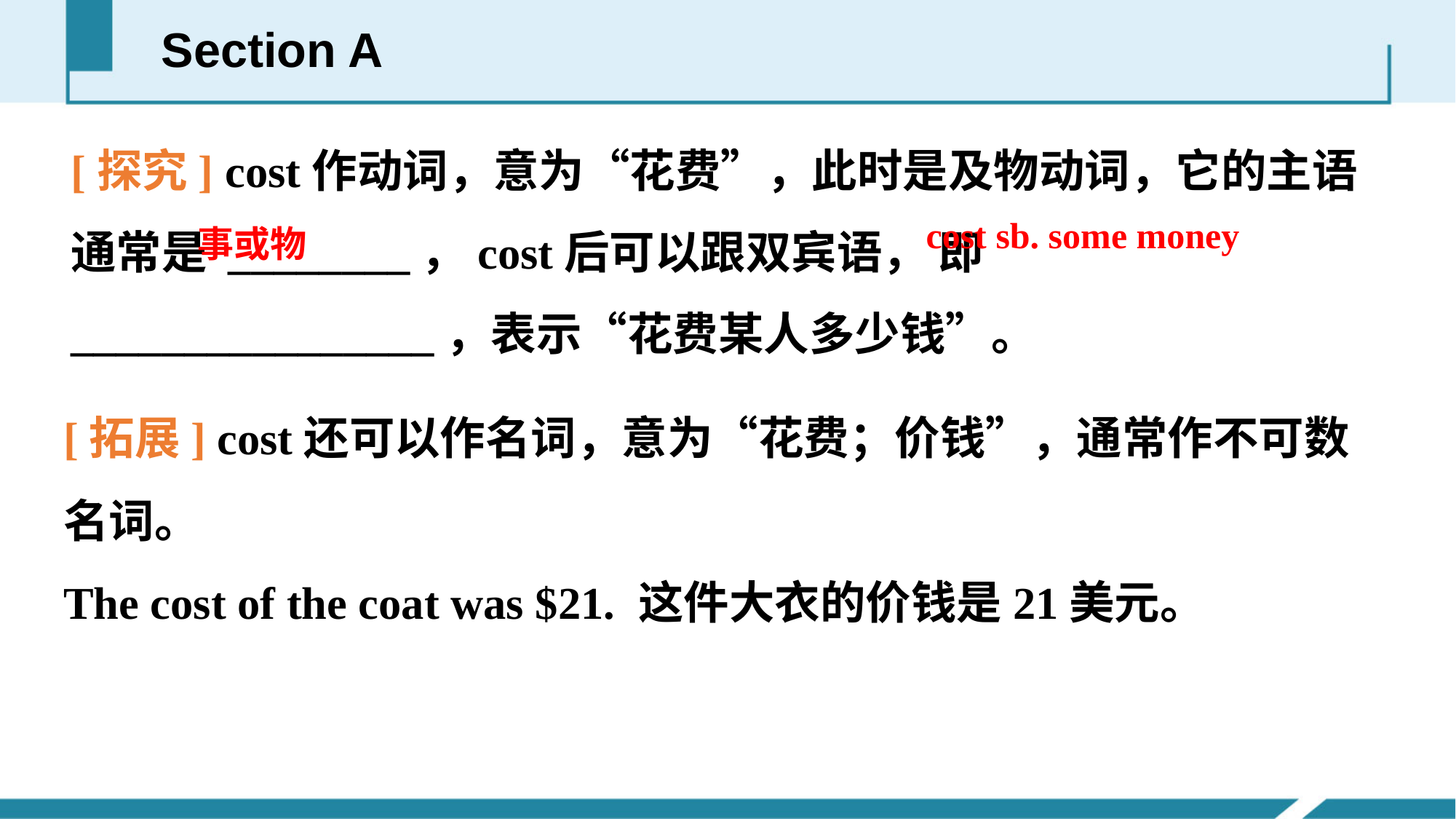

Section A
[探究] cost作动词，意为“花费”，此时是及物动词，它的主语通常是 ________，cost后可以跟双宾语， 即________________，表示“花费某人多少钱”。
cost sb. some money
事或物
[拓展] cost还可以作名词，意为“花费；价钱”，通常作不可数名词。
The cost of the coat was $21. 这件大衣的价钱是21美元。